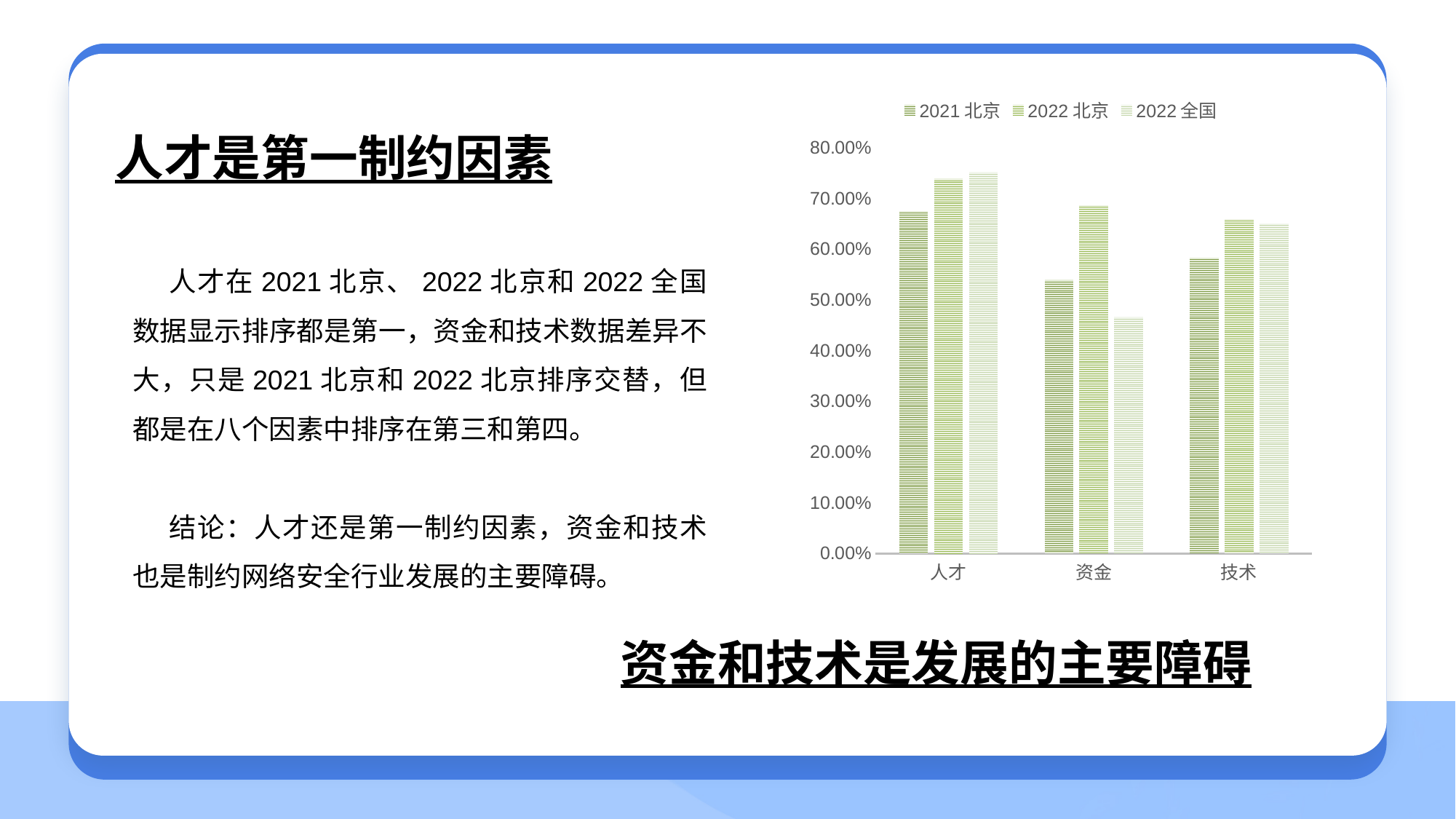

### Chart

| Category | 2021北京 | 2022北京 | 2022全国 |
|---|---|---|---|
| 人才 | 0.6754 | 0.7396 | 0.752 |
| 资金 | 0.5395 | 0.6869 | 0.4665 |
| 技术 | 0.5833 | 0.6599 | 0.6508 |
人才是第一制约因素
人才在2021北京、2022北京和2022全国数据显示排序都是第一，资金和技术数据差异不大，只是2021北京和2022北京排序交替，但都是在八个因素中排序在第三和第四。

结论：人才还是第一制约因素，资金和技术也是制约网络安全行业发展的主要障碍。
资金和技术是发展的主要障碍